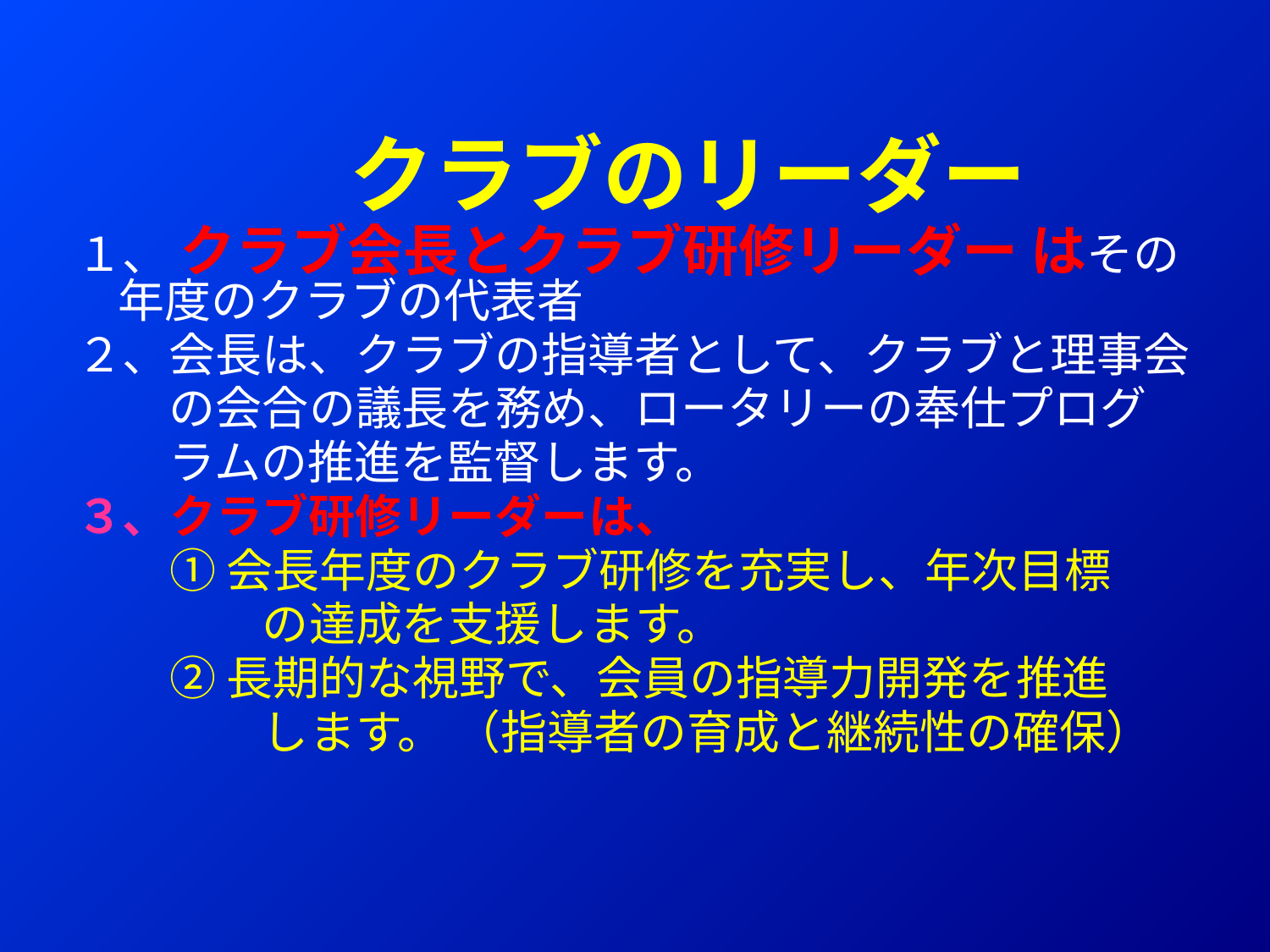

クラブのリーダー
１、 クラブ会長とクラブ研修リーダー はその年度のクラブの代表者
２、会長は、クラブの指導者として、クラブと理事会
　　の会合の議長を務め、ロータリーの奉仕プログ
　　ラムの推進を監督します。
３、クラブ研修リーダーは、
　　① 会長年度のクラブ研修を充実し、年次目標
　　　　の達成を支援します。
　　② 長期的な視野で、会員の指導力開発を推進
　　　　します。 （指導者の育成と継続性の確保）